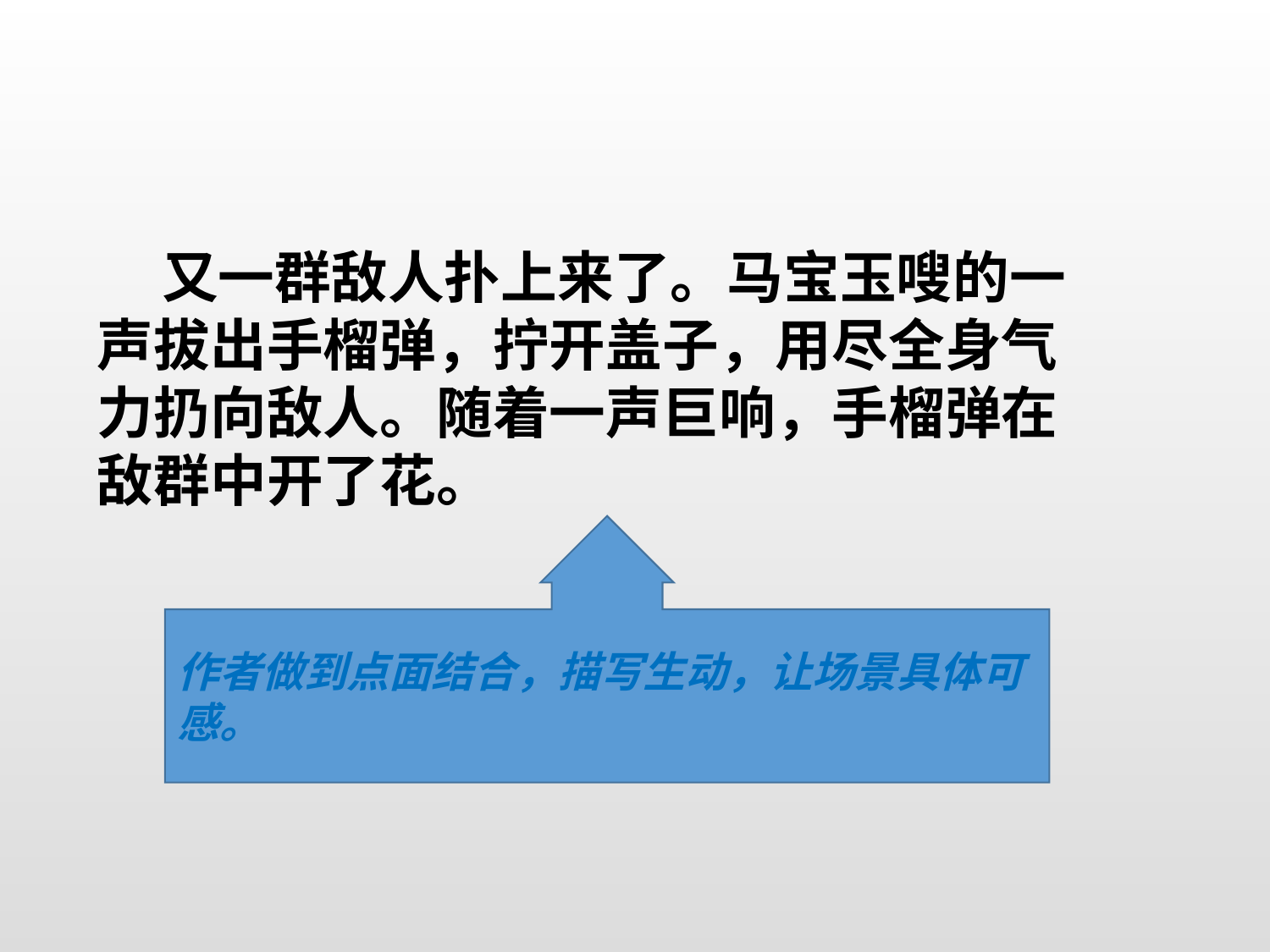

又一群敌人扑上来了。马宝玉嗖的一声拔出手榴弹，拧开盖子，用尽全身气力扔向敌人。随着一声巨响，手榴弹在敌群中开了花。
作者做到点面结合，描写生动，让场景具体可感。